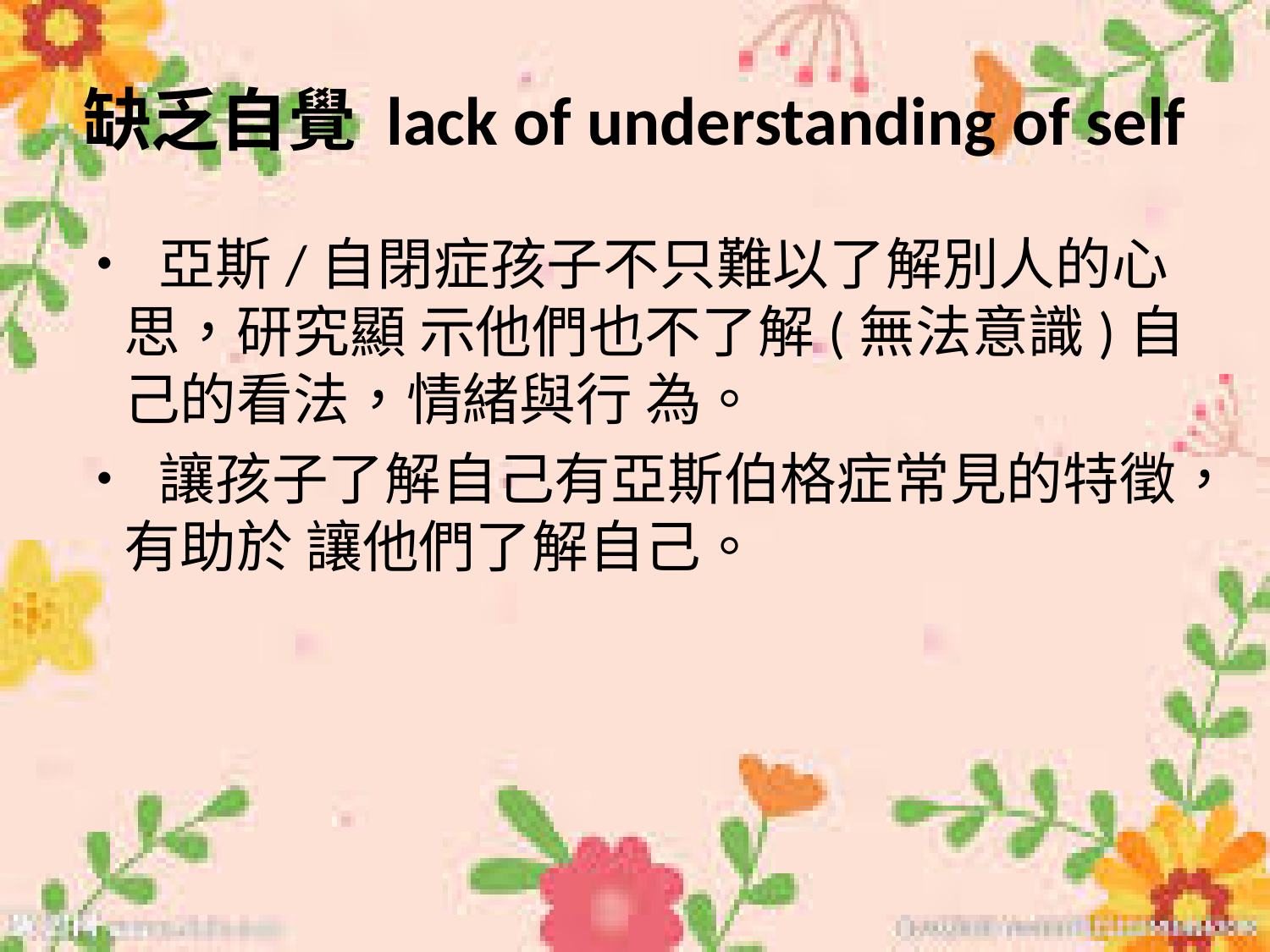

# 缺乏自覺 lack of understanding of self
• 亞斯/自閉症孩子不只難以了解別人的心思，研究顯 示他們也不了解(無法意識)自己的看法，情緒與行 為。
• 讓孩子了解自己有亞斯伯格症常見的特徵，有助於 讓他們了解自己。